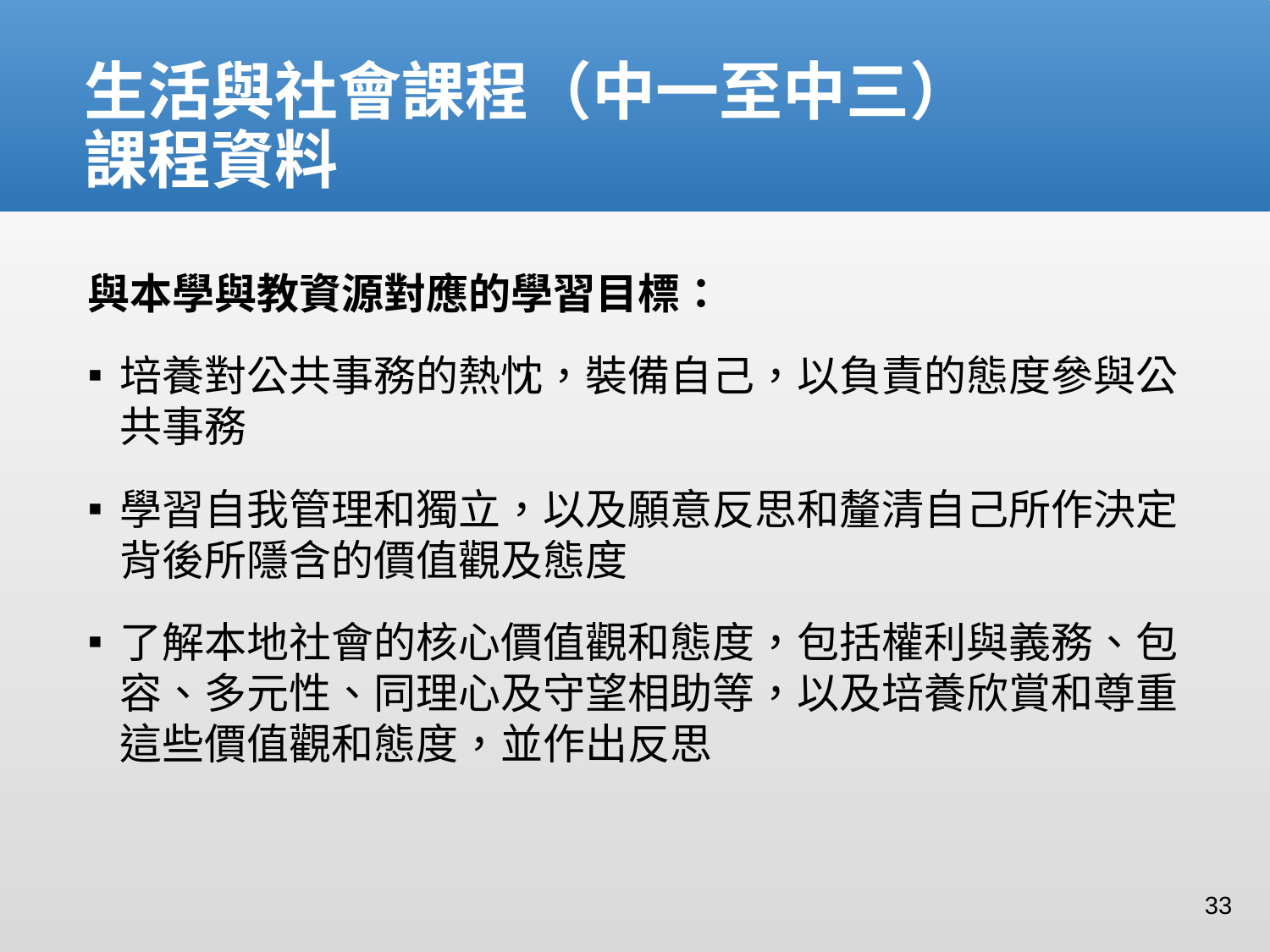

# 生活與社會課程（中一至中三） 課程資料
與本學與教資源對應的學習目標：
培養對公共事務的熱忱，裝備自己，以負責的態度參與公共事務
學習自我管理和獨立，以及願意反思和釐清自己所作決定背後所隱含的價值觀及態度
了解本地社會的核心價值觀和態度，包括權利與義務、包容、多元性、同理心及守望相助等，以及培養欣賞和尊重這些價值觀和態度，並作出反思
33